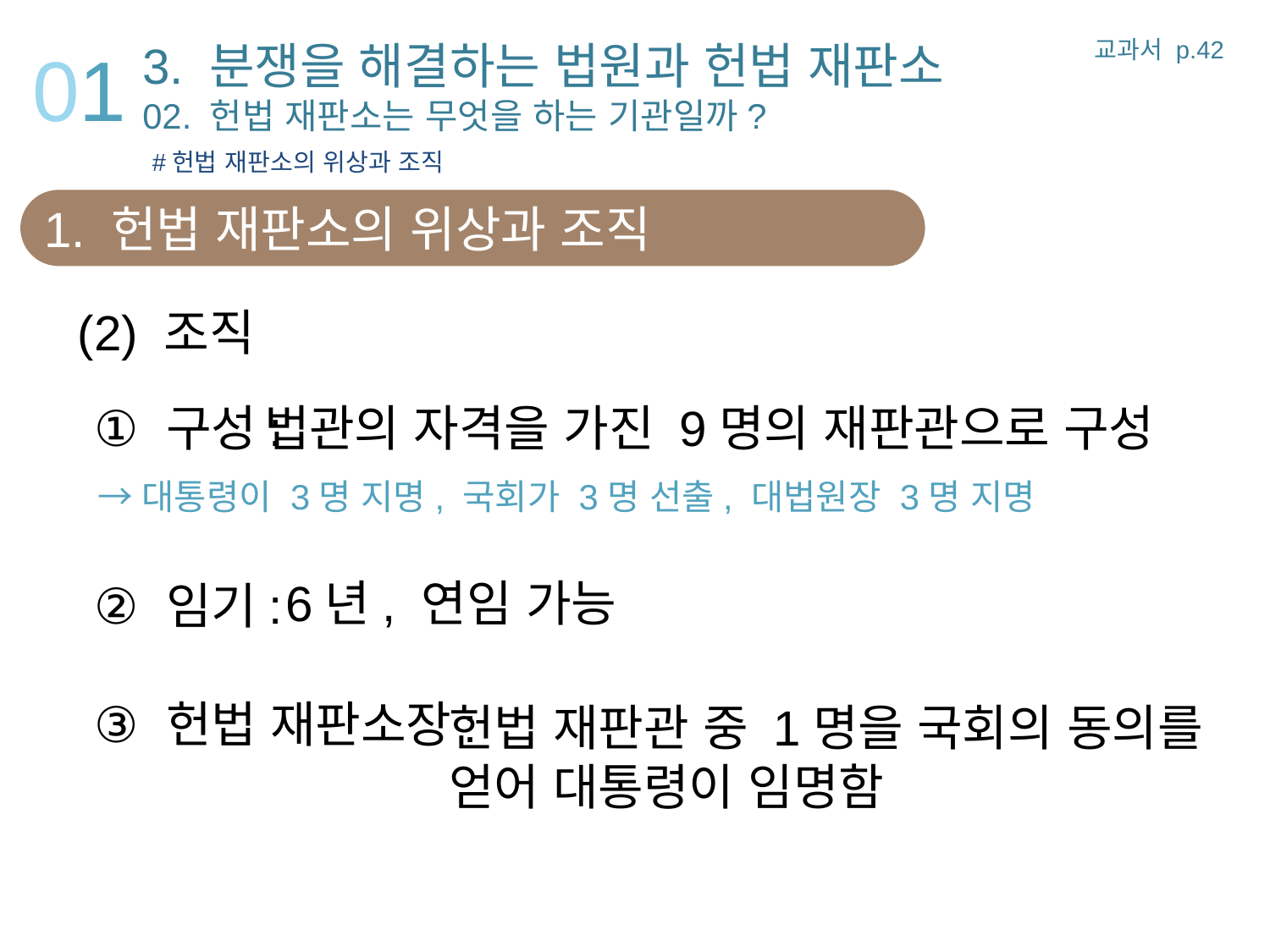

3. 분쟁을 해결하는 법원과 헌법 재판소
02. 헌법 재판소는 무엇을 하는 기관일까?
 #헌법 재판소의 위상과 조직
교과서 p.42
01

1. 헌법 재판소의 위상과 조직
(2) 조직

구성:

임기:

헌법 재판소장:
법관의 자격을 가진 9명의 재판관으로 구성
→대통령이 3명 지명, 국회가 3명 선출, 대법원장 3명 지명
6년, 연임 가능
헌법 재판관 중 1명을 국회의 동의를
얻어 대통령이 임명함